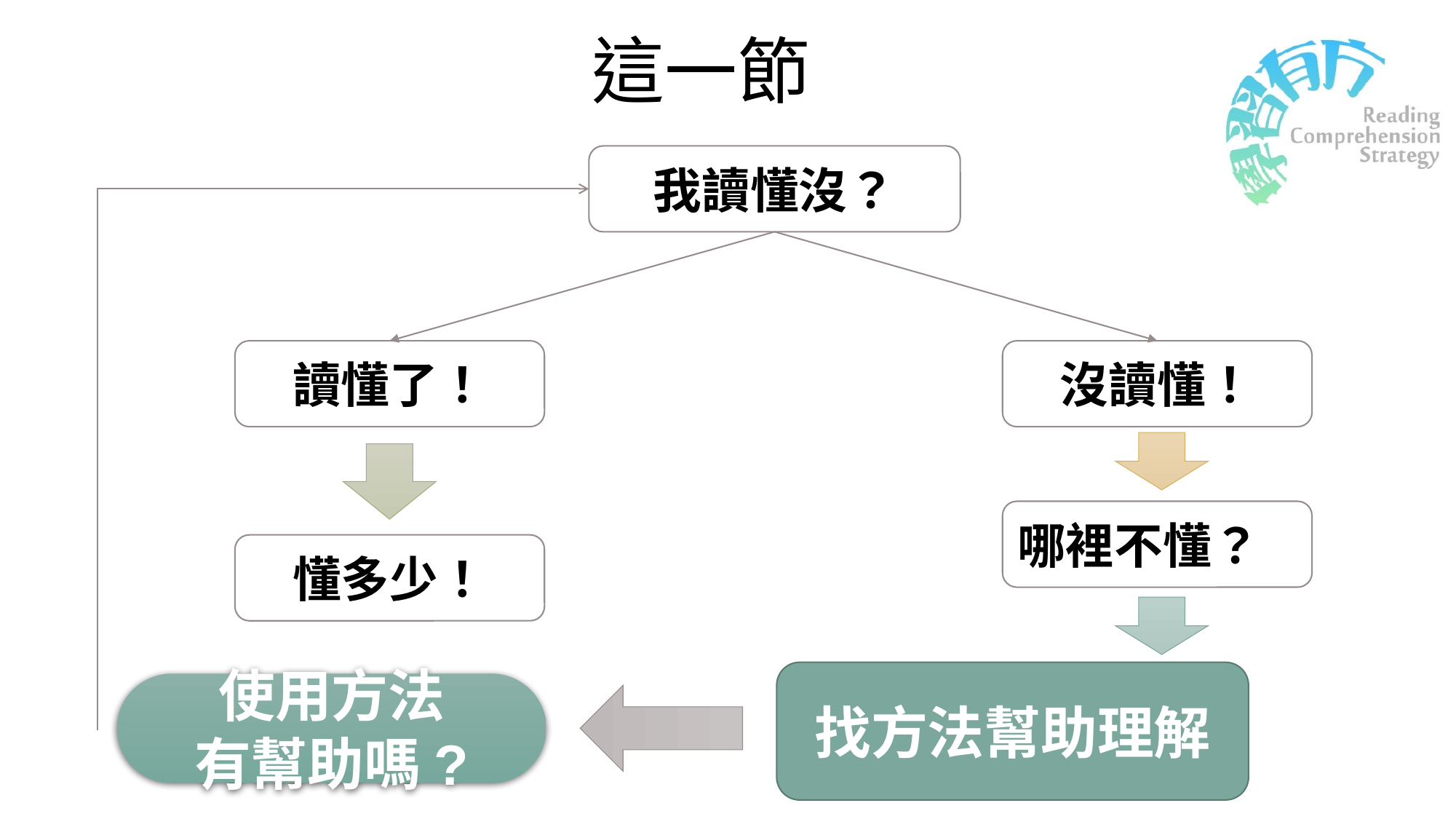

這一節
我讀懂沒？
讀懂了！
沒讀懂！

哪裡不懂？
懂多少！

找方法幫助理解
使用方法
有幫助嗎?